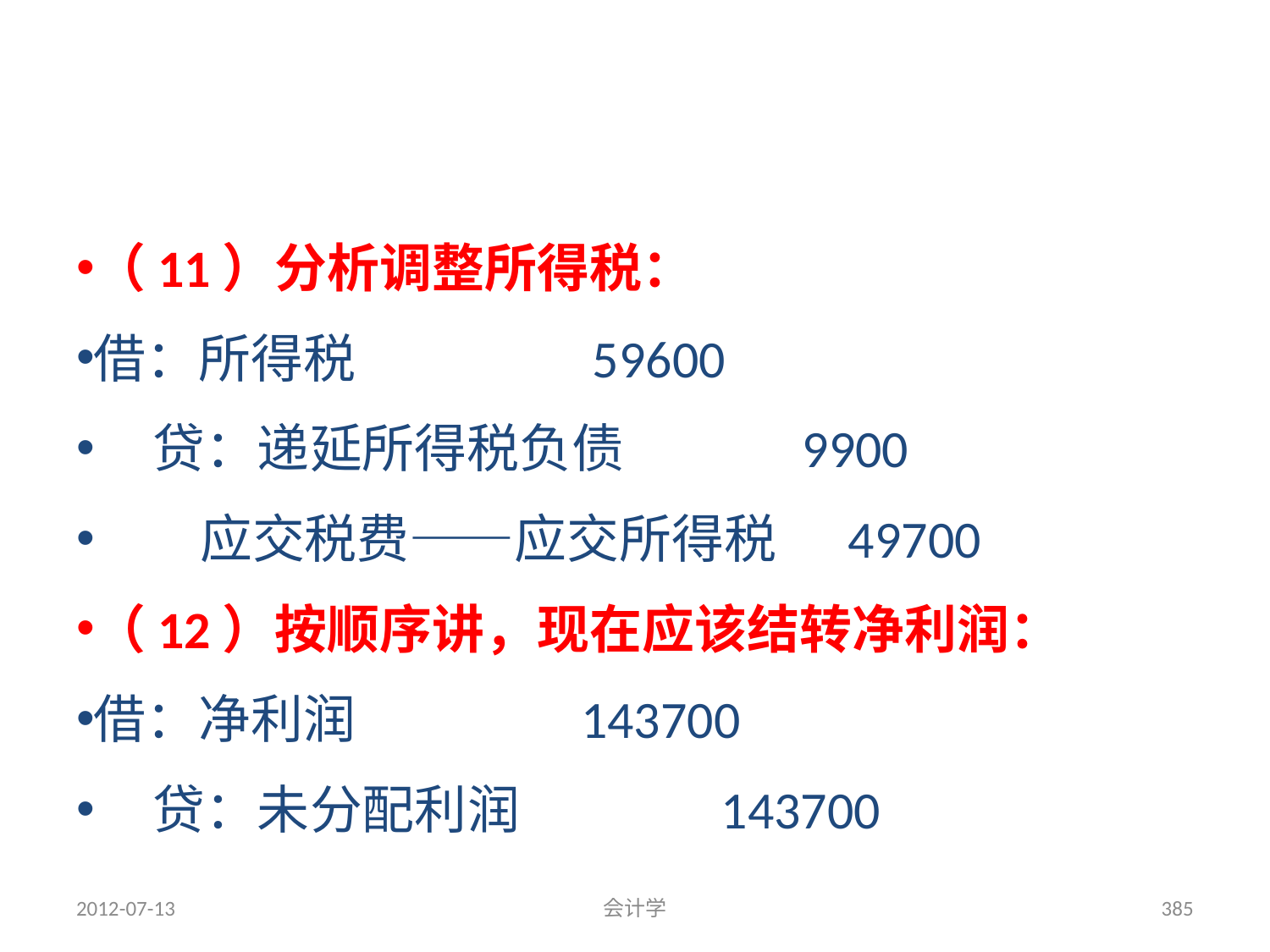

（11）分析调整所得税：
借：所得税                   59600
    贷：递延所得税负债              9900
        应交税费——应交所得税     49700
（12）按顺序讲，现在应该结转净利润：
借：净利润                  143700
    贷：未分配利润                143700

2012-07-13
会计学
385